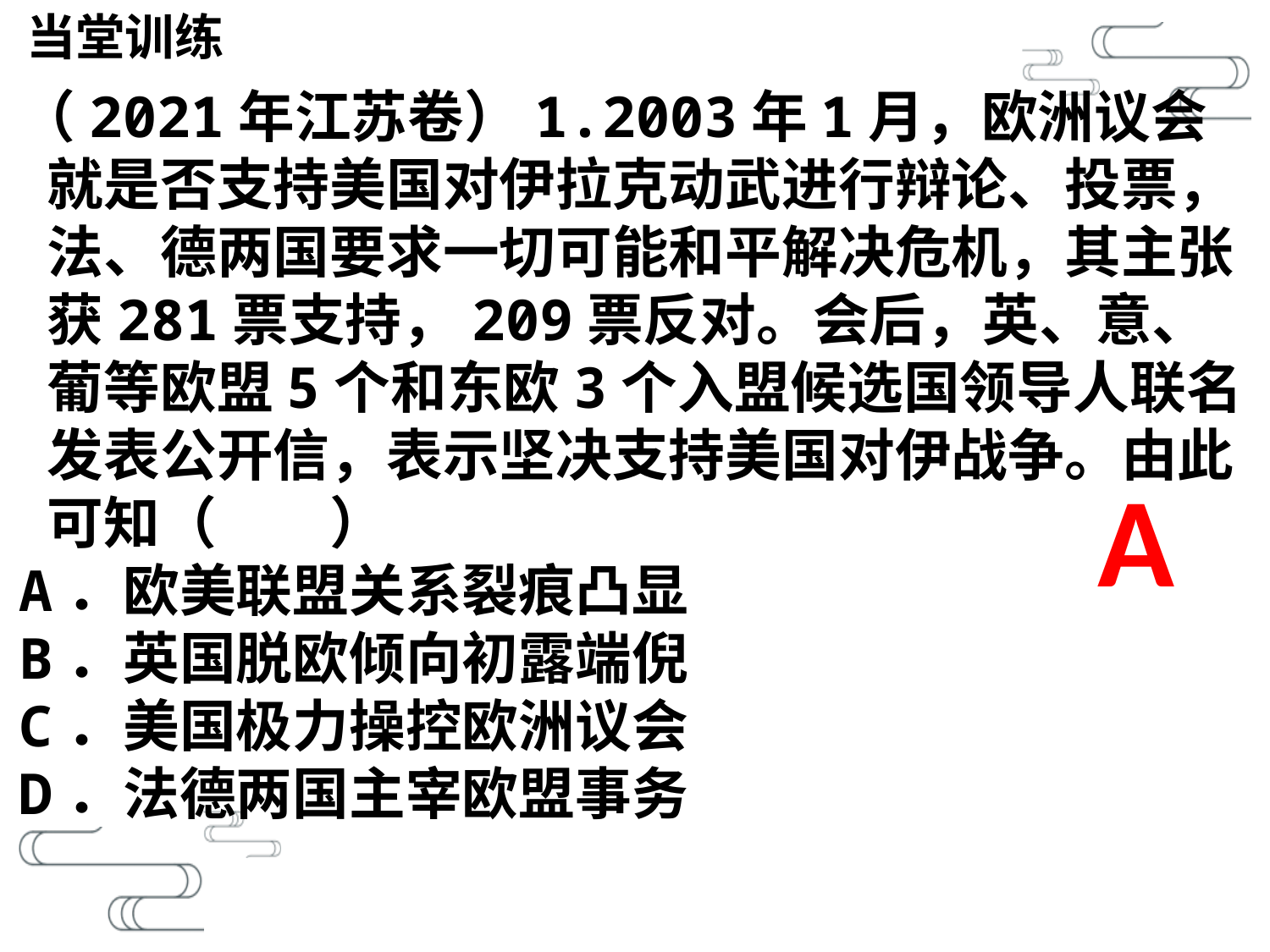

当堂训练
（2021年江苏卷）1.2003年1月，欧洲议会就是否支持美国对伊拉克动武进行辩论、投票，法、德两国要求一切可能和平解决危机，其主张获281票支持，209票反对。会后，英、意、葡等欧盟5个和东欧3个入盟候选国领导人联名发表公开信，表示坚决支持美国对伊战争。由此可知（　　）
A．欧美联盟关系裂痕凸显
B．英国脱欧倾向初露端倪
C．美国极力操控欧洲议会
D．法德两国主宰欧盟事务
A